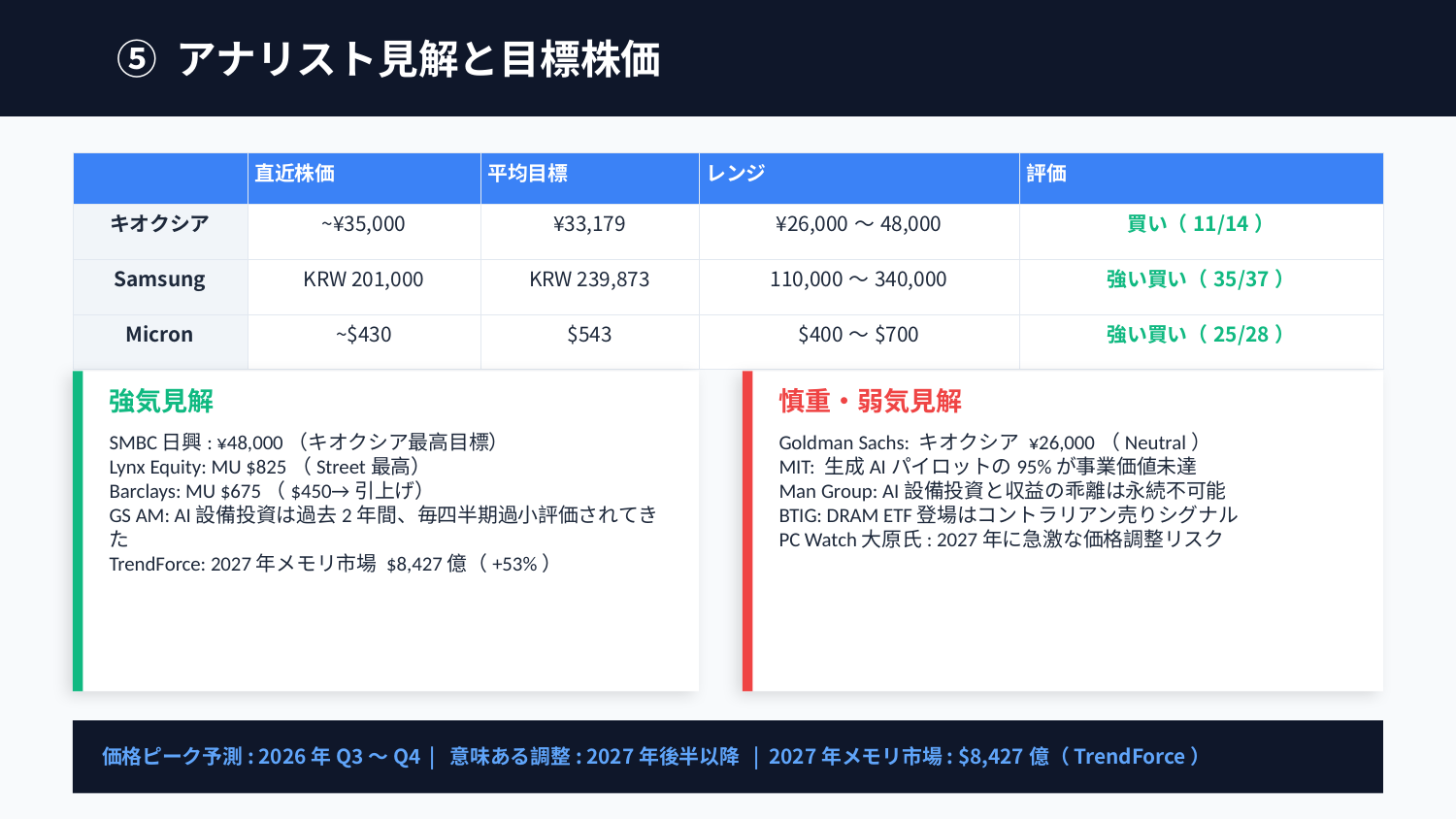

⑤ アナリスト見解と目標株価
|  | 直近株価 | 平均目標 | レンジ | 評価 |
| --- | --- | --- | --- | --- |
| キオクシア | ~¥35,000 | ¥33,179 | ¥26,000〜48,000 | 買い（11/14） |
| Samsung | KRW 201,000 | KRW 239,873 | 110,000〜340,000 | 強い買い（35/37） |
| Micron | ~$430 | $543 | $400〜$700 | 強い買い（25/28） |

強気見解
慎重・弱気見解
SMBC日興: ¥48,000（キオクシア最高目標）
Lynx Equity: MU $825（Street最高）
Barclays: MU $675（$450→引上げ）
GS AM: AI設備投資は過去2年間、毎四半期過小評価されてきた
TrendForce: 2027年メモリ市場 $8,427億（+53%）
Goldman Sachs: キオクシア ¥26,000（Neutral）
MIT: 生成AIパイロットの95%が事業価値未達
Man Group: AI設備投資と収益の乖離は永続不可能
BTIG: DRAM ETF登場はコントラリアン売りシグナル
PC Watch大原氏: 2027年に急激な価格調整リスク

価格ピーク予測: 2026年Q3〜Q4  |  意味ある調整: 2027年後半以降  |  2027年メモリ市場: $8,427億（TrendForce）